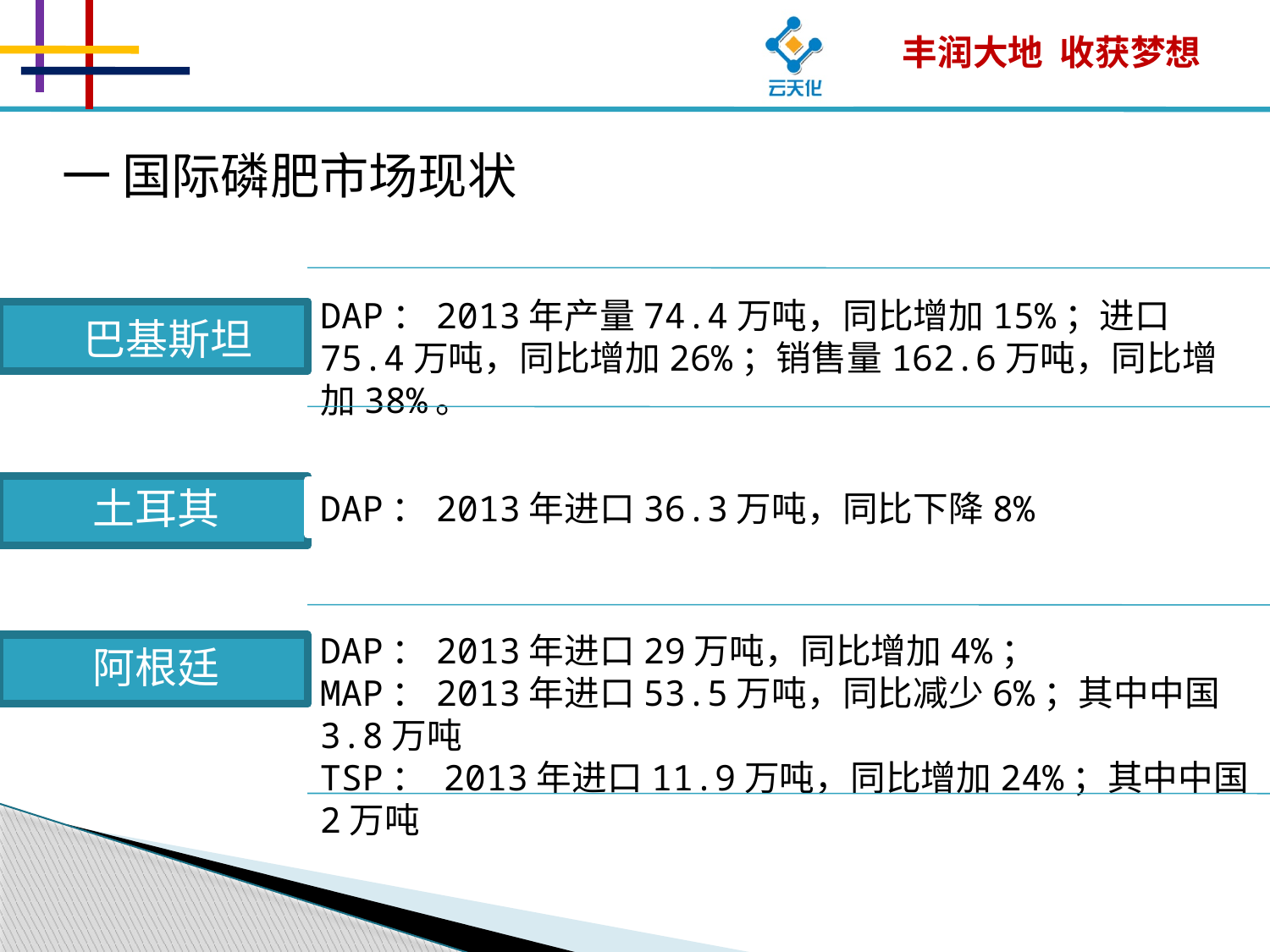

一 国际磷肥市场现状
DAP：2013年产量74.4万吨，同比增加15%；进口75.4万吨，同比增加26%；销售量162.6万吨，同比增加38%。

巴基斯坦

土耳其
DAP：2013年进口36.3万吨，同比下降8%
DAP：2013年进口29万吨，同比增加4%；
MAP：2013年进口53.5万吨，同比减少6%；其中中国3.8万吨
TSP： 2013年进口11.9万吨，同比增加24%；其中中国2万吨

阿根廷